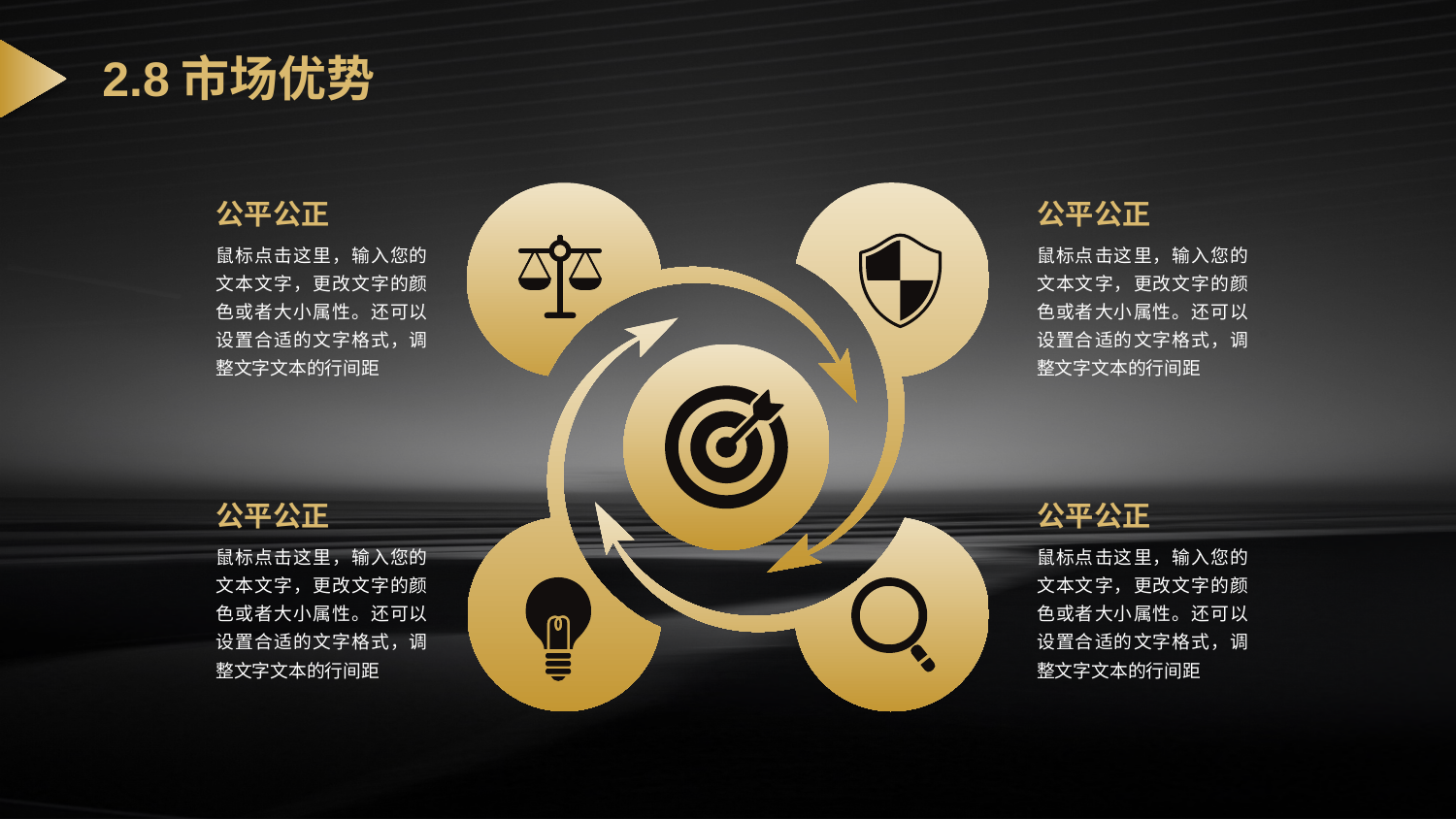

# 2.8市场优势

公平公正
公平公正
鼠标点击这里，输入您的文本文字，更改文字的颜色或者大小属性。还可以设置合适的文字格式，调整文字文本的行间距
鼠标点击这里，输入您的文本文字，更改文字的颜色或者大小属性。还可以设置合适的文字格式，调整文字文本的行间距

公平公正
公平公正

鼠标点击这里，输入您的文本文字，更改文字的颜色或者大小属性。还可以设置合适的文字格式，调整文字文本的行间距
鼠标点击这里，输入您的文本文字，更改文字的颜色或者大小属性。还可以设置合适的文字格式，调整文字文本的行间距